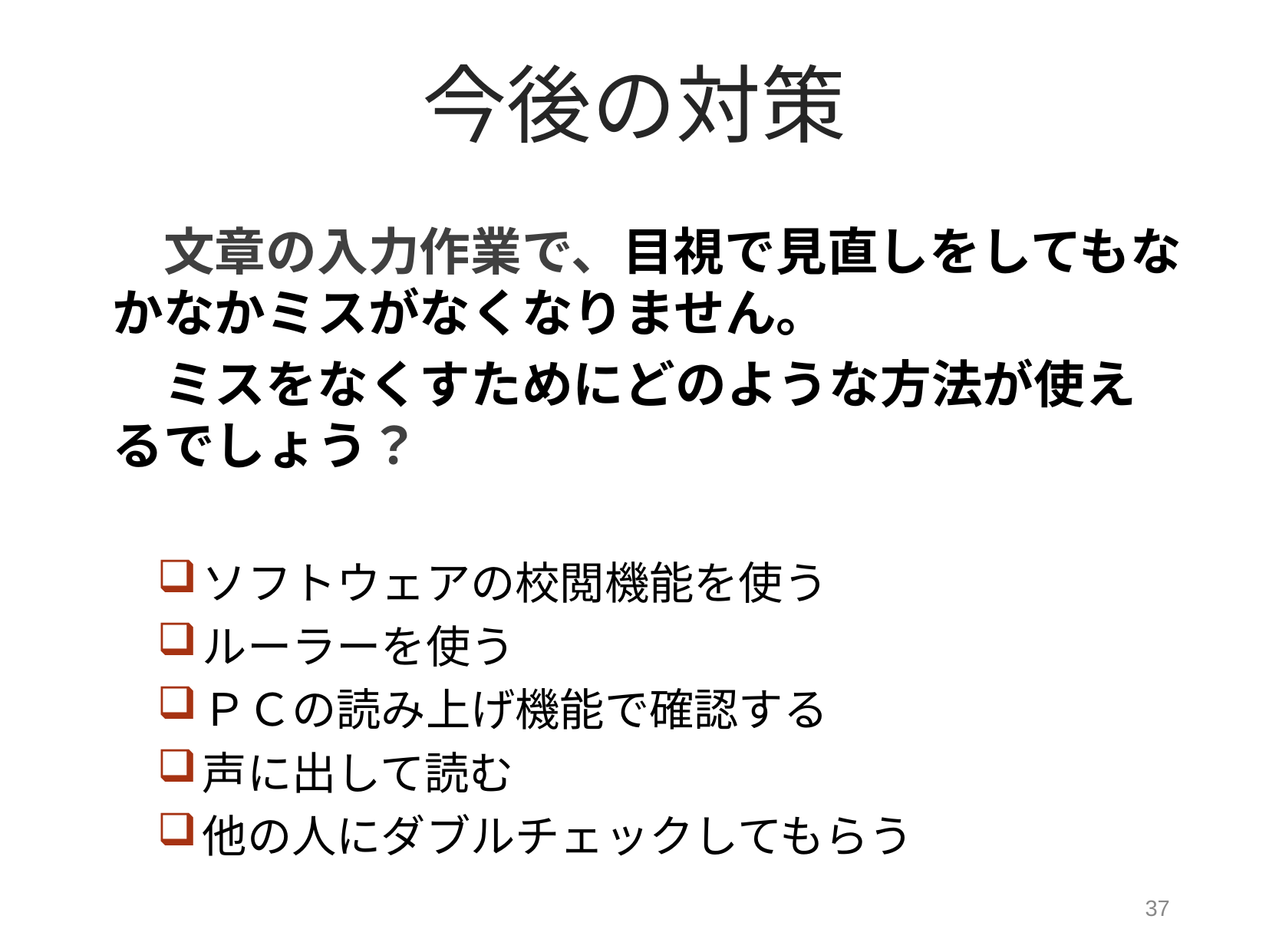

今後の対策
　文章の入力作業で、目視で見直しをしてもなかなかミスがなくなりません。
　ミスをなくすためにどのような方法が使えるでしょう？

ソフトウェアの校閲機能を使う
ルーラーを使う
ＰＣの読み上げ機能で確認する
声に出して読む
他の人にダブルチェックしてもらう
37